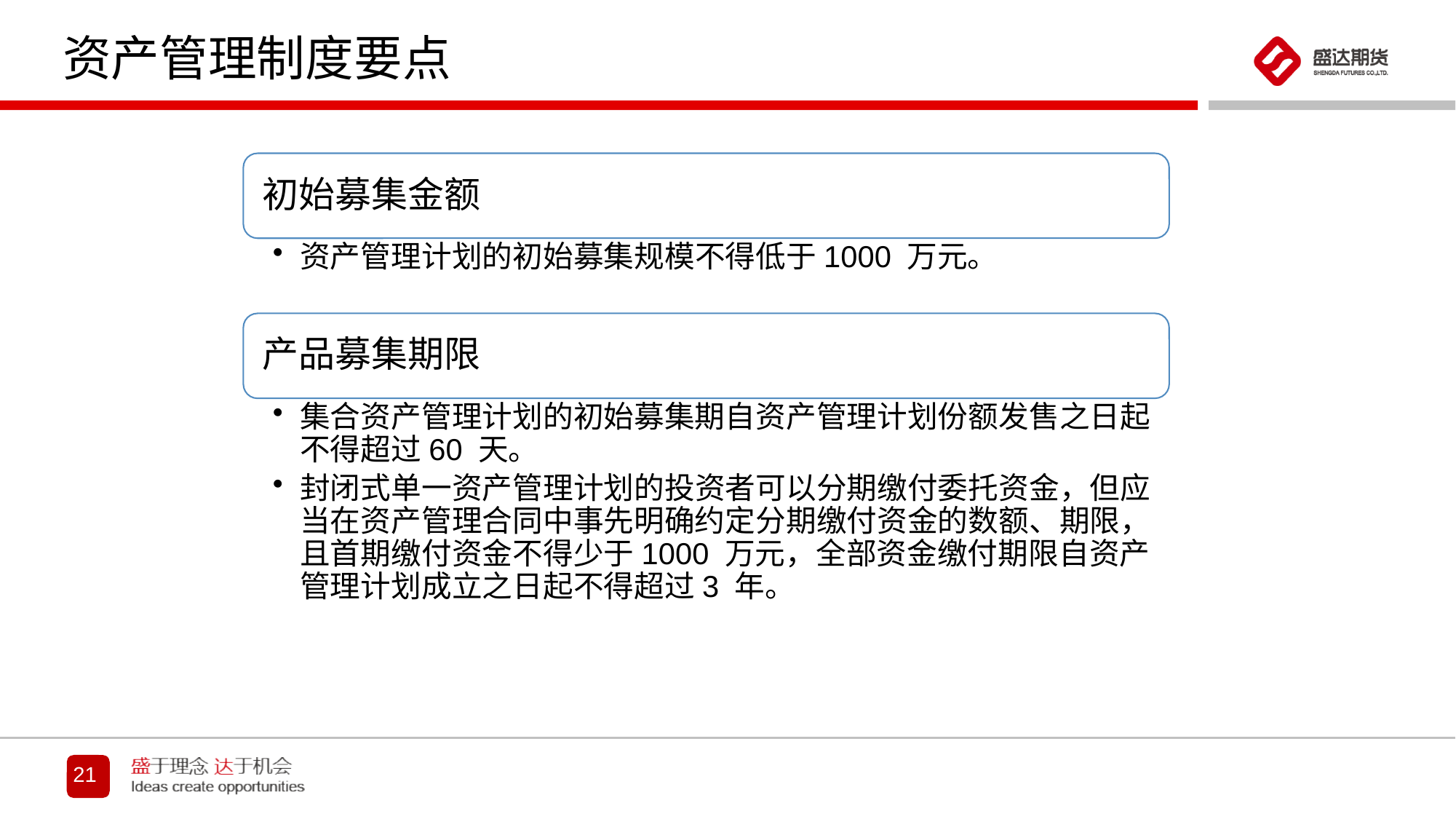

# 资产管理制度要点
初始募集金额
资产管理计划的初始募集规模不得低于1000 万元。
产品募集期限
集合资产管理计划的初始募集期自资产管理计划份额发售之日起不得超过60 天。
封闭式单一资产管理计划的投资者可以分期缴付委托资金，但应当在资产管理合同中事先明确约定分期缴付资金的数额、期限，且首期缴付资金不得少于1000 万元，全部资金缴付期限自资产管理计划成立之日起不得超过3 年。